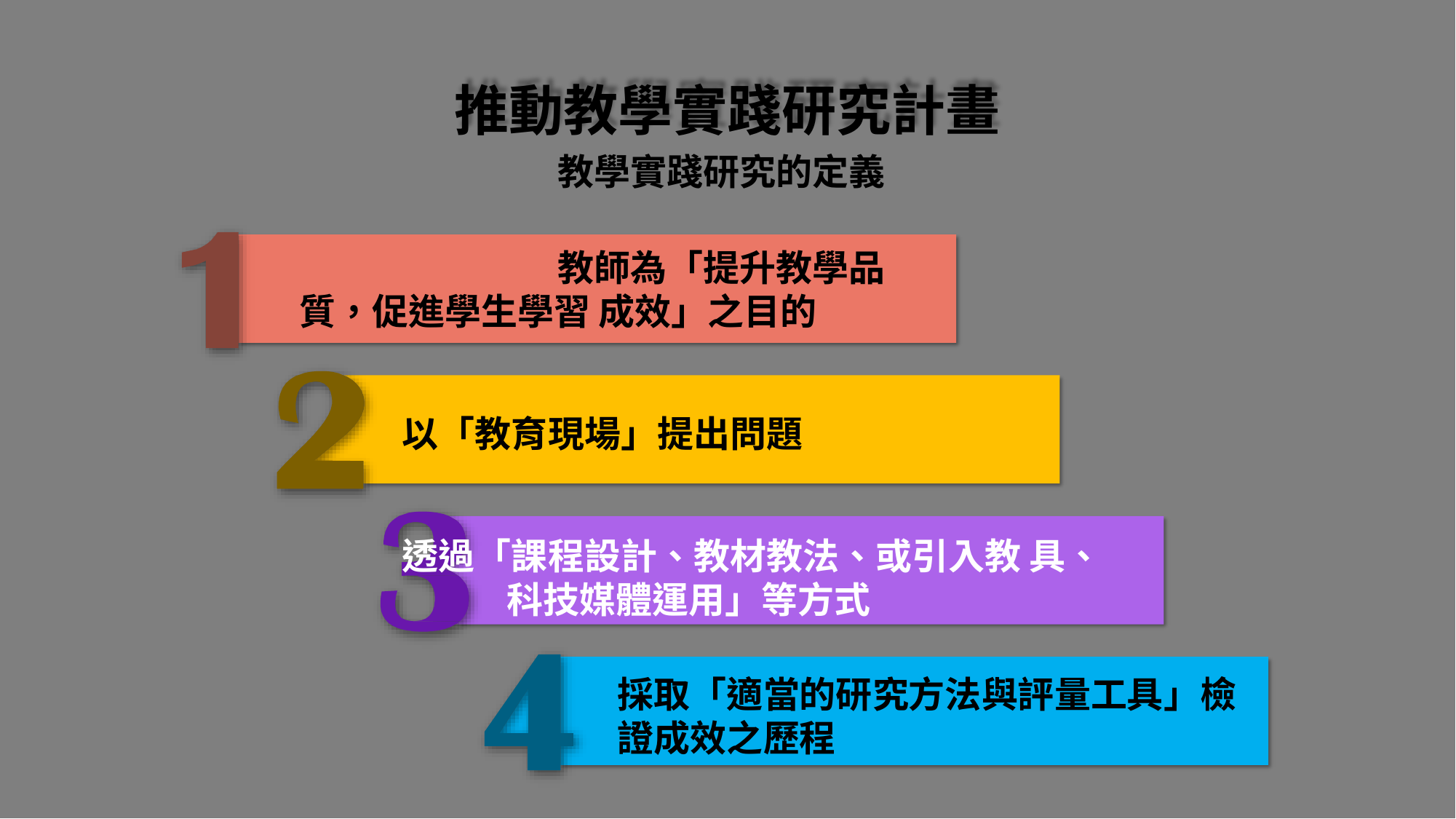

# 推動教學實踐研究計畫
教學實踐研究的定義

教師為「提升教學品質，促進學生學習 成效」之目的

以「教育現場」提出問題

透過「課程設計、教材教法、或引入教 具、科技媒體運用」等方式

採取「適當的研究方法與評量工具」檢 證成效之歷程